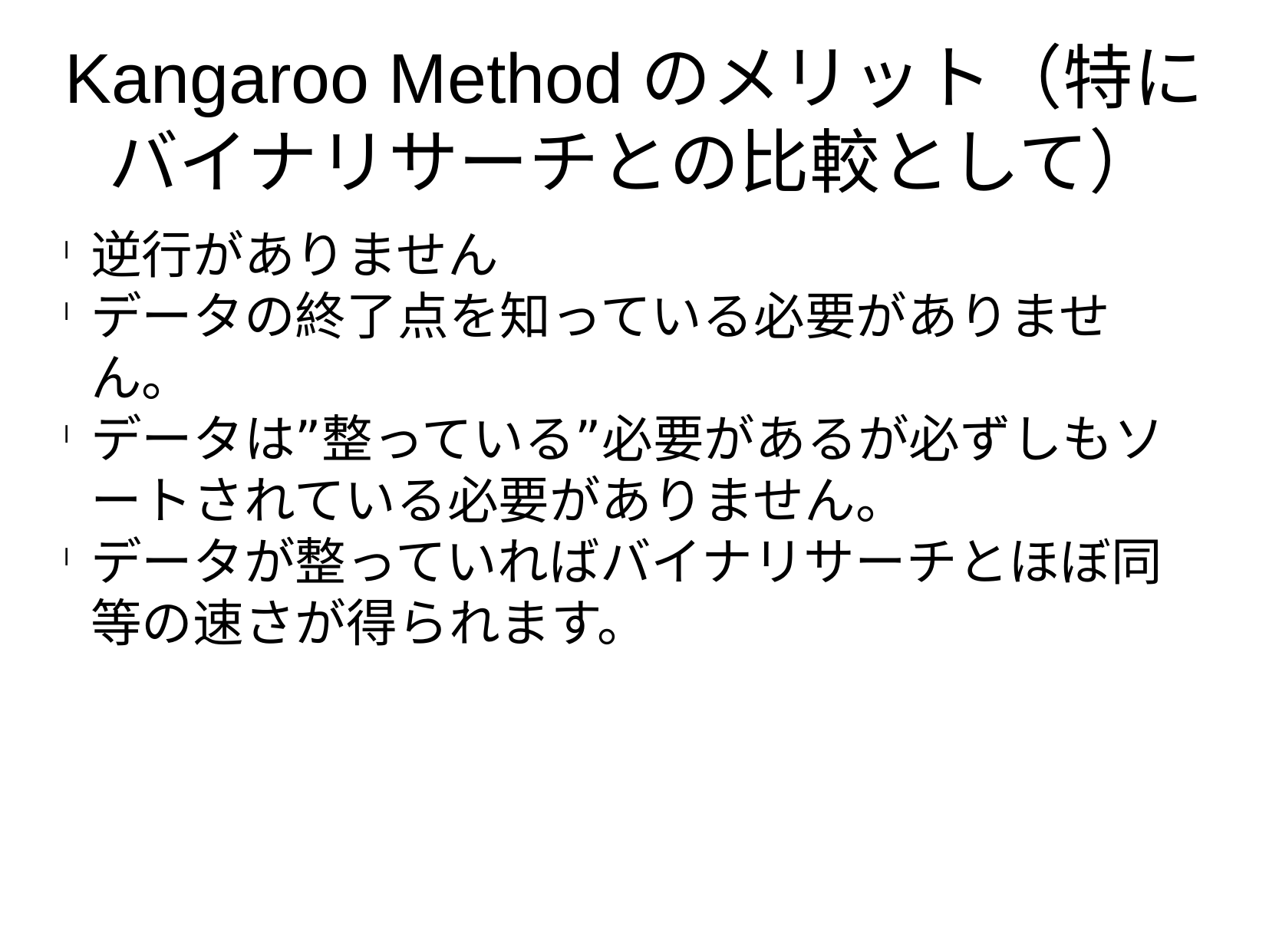

Kangaroo Methodのメリット（特にバイナリサーチとの比較として）
逆行がありません
データの終了点を知っている必要がありません。
データは”整っている”必要があるが必ずしもソートされている必要がありません。
データが整っていればバイナリサーチとほぼ同等の速さが得られます。